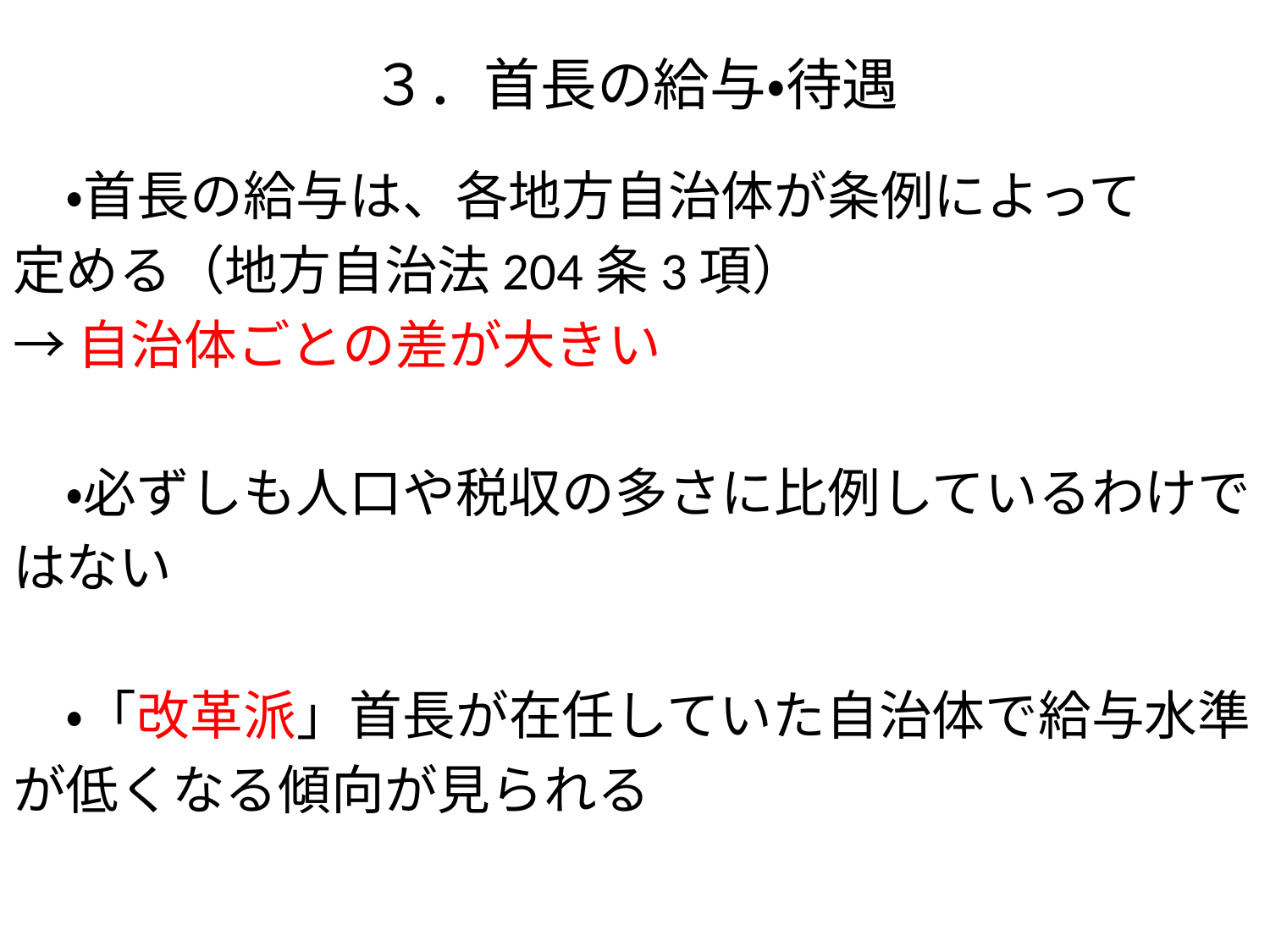

# ３．首長の給与・待遇
　・首長の給与は、各地方自治体が条例によって
定める（地方自治法204条3項）
→自治体ごとの差が大きい

　・必ずしも人口や税収の多さに比例しているわけで
はない

　・「改革派」首長が在任していた自治体で給与水準
が低くなる傾向が見られる